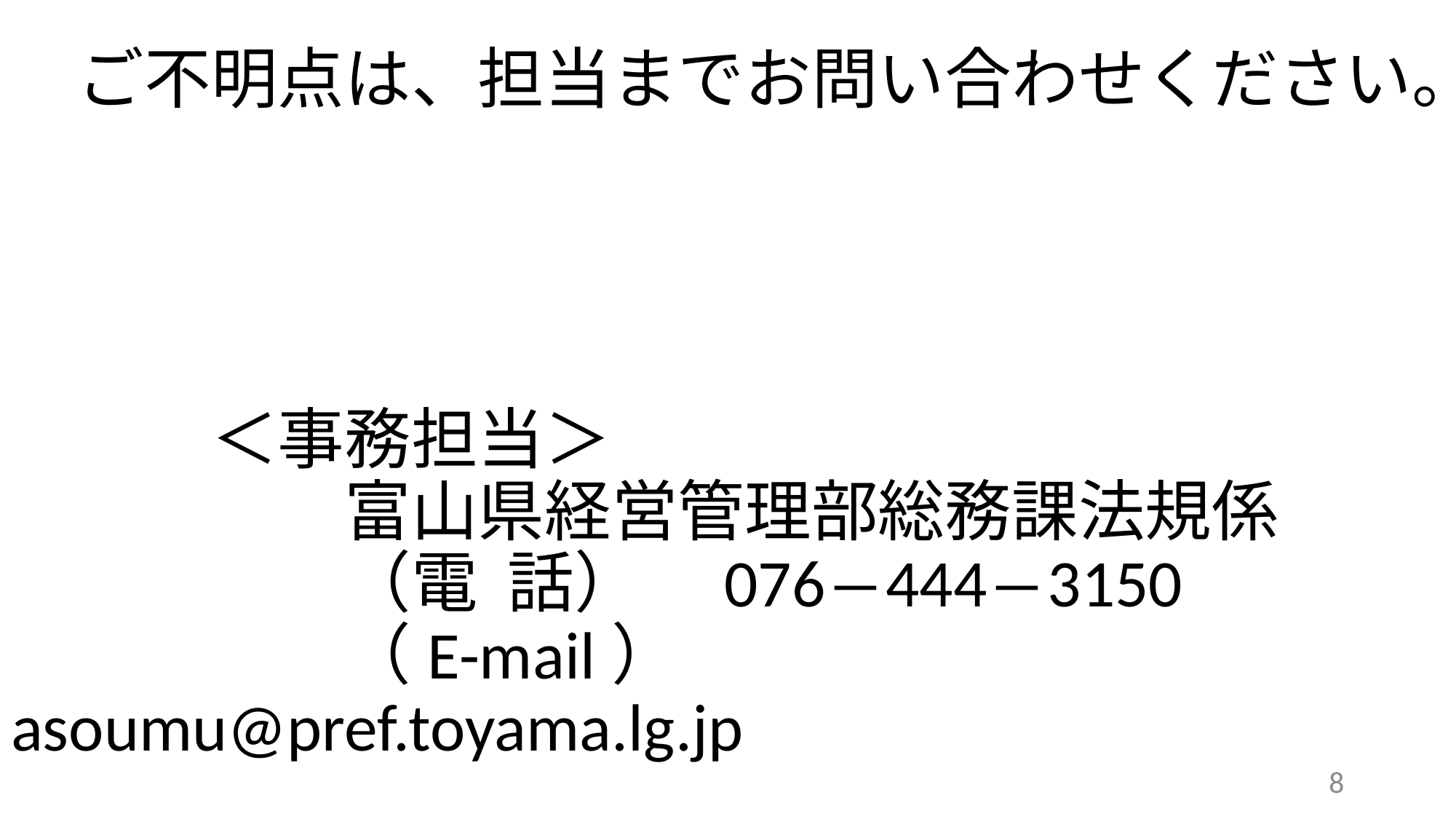

# ご不明点は、担当までお問い合わせください。 　　　＜事務担当＞ 　　　　　富山県経営管理部総務課法規係 　　　　　（電  話）　076―444―3150 　　　　　（E-mail）　asoumu@pref.toyama.lg.jp
8